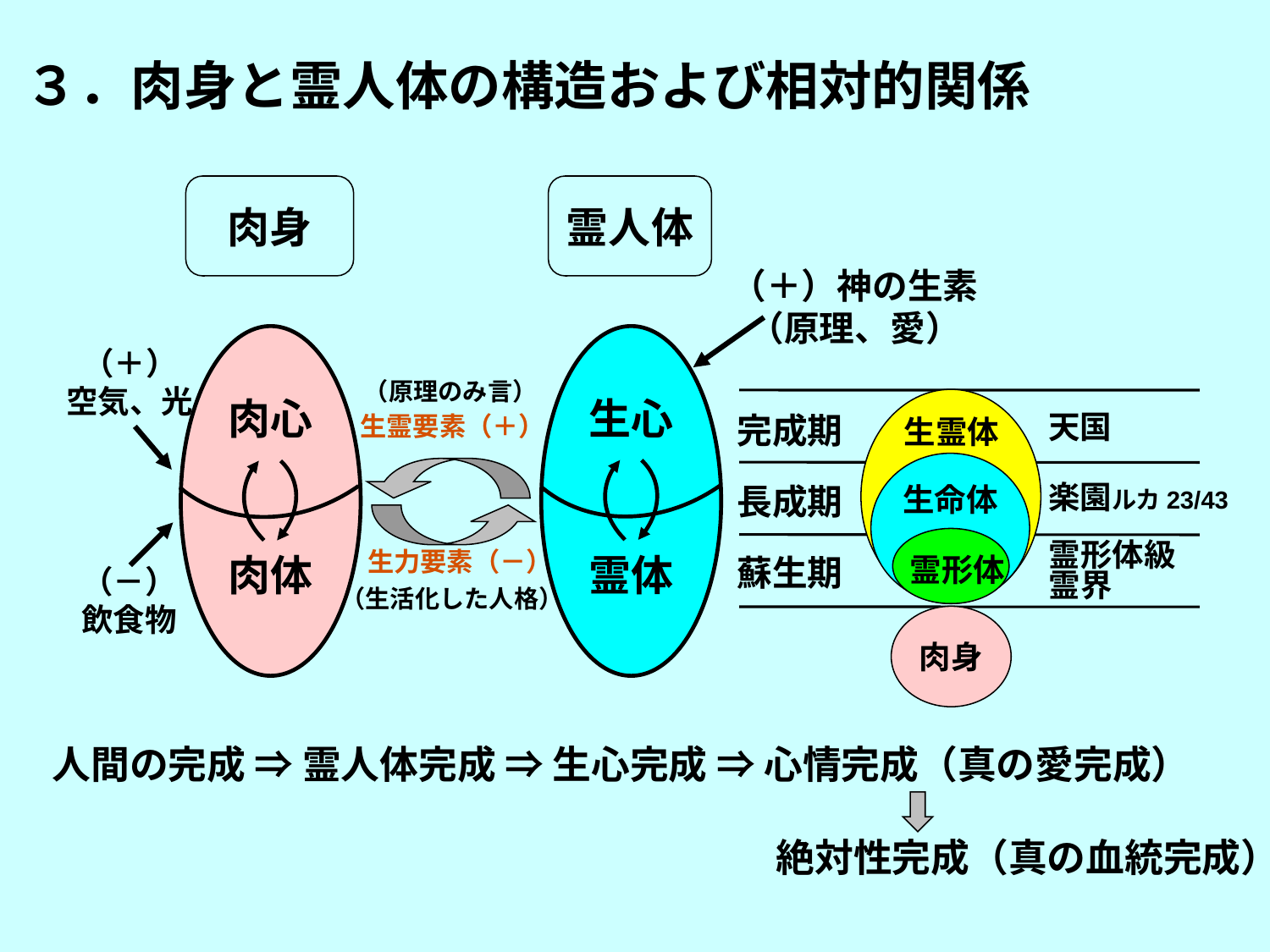

３．肉身と霊人体の構造および相対的関係
肉身
霊人体
（＋）神の生素
（原理、愛）

（＋）
空気、光
（原理のみ言）
肉心
生心

天国
完成期
長成期
蘇生期
生霊要素（＋）
生霊体

楽園ルカ23/43
生命体

霊形体級
霊界
生力要素（－）
肉体
霊体
霊形体
（－）
飲食物
（生活化した人格）
肉身
人間の完成 ⇒ 霊人体完成 ⇒ 生心完成 ⇒ 心情完成（真の愛完成）

絶対性完成（真の血統完成）